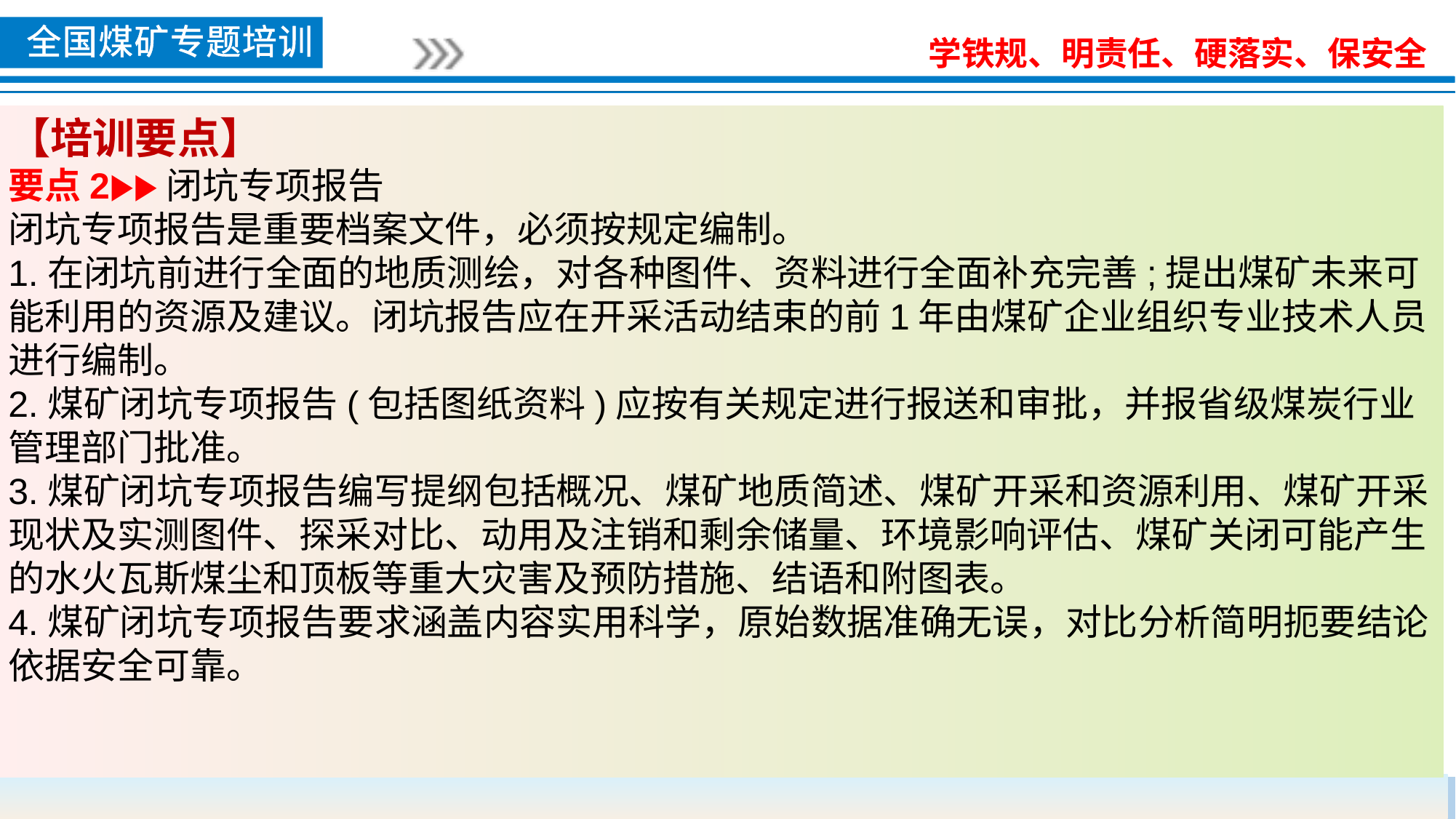

【培训要点】
要点2▶▶闭坑专项报告
闭坑专项报告是重要档案文件，必须按规定编制。
1.在闭坑前进行全面的地质测绘，对各种图件、资料进行全面补充完善;提出煤矿未来可能利用的资源及建议。闭坑报告应在开采活动结束的前1年由煤矿企业组织专业技术人员进行编制。
2.煤矿闭坑专项报告(包括图纸资料)应按有关规定进行报送和审批，并报省级煤炭行业管理部门批准。
3.煤矿闭坑专项报告编写提纲包括概况、煤矿地质简述、煤矿开采和资源利用、煤矿开采现状及实测图件、探采对比、动用及注销和剩余储量、环境影响评估、煤矿关闭可能产生的水火瓦斯煤尘和顶板等重大灾害及预防措施、结语和附图表。
4.煤矿闭坑专项报告要求涵盖内容实用科学，原始数据准确无误，对比分析简明扼要结论依据安全可靠。